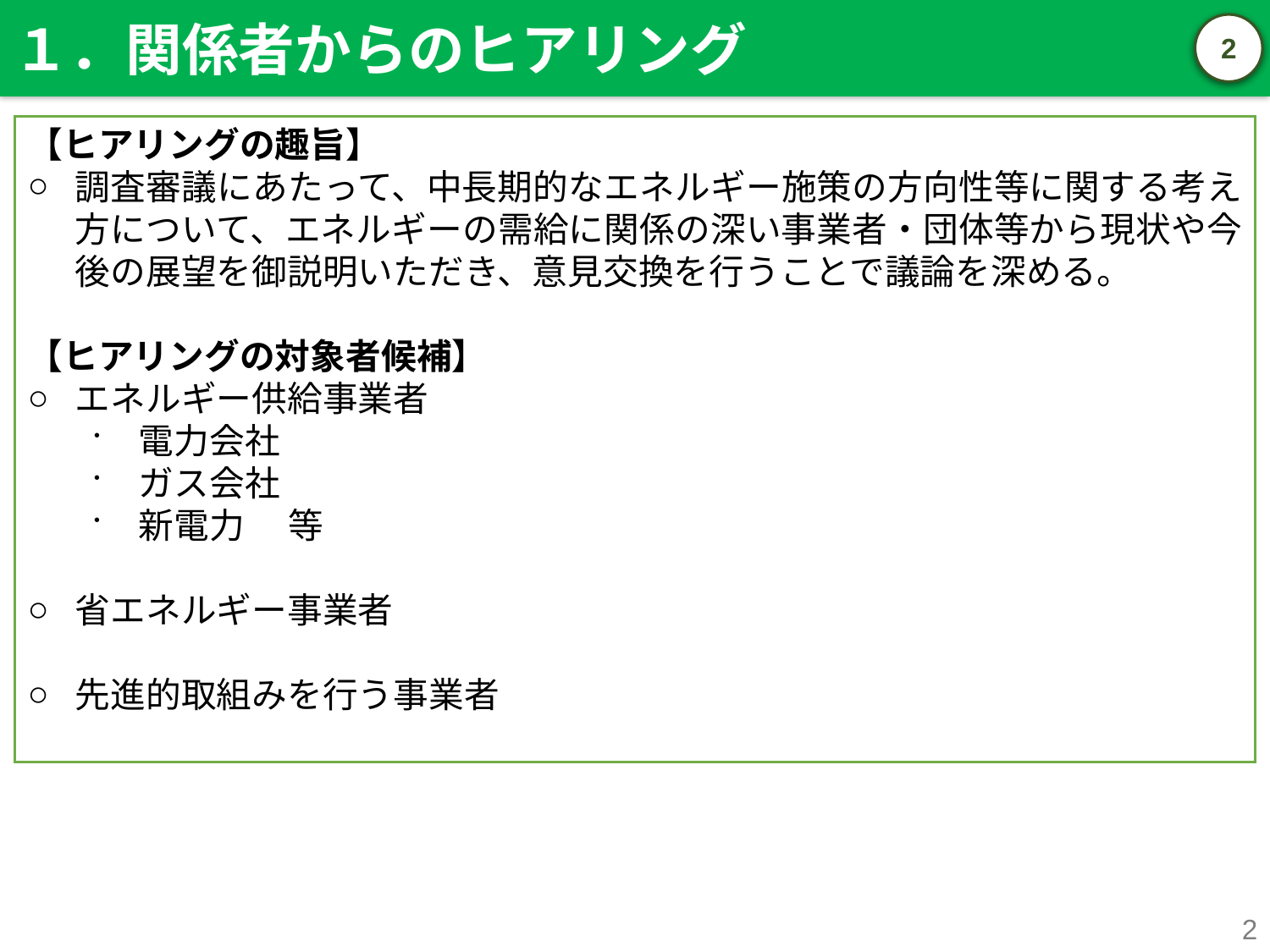

１．関係者からのヒアリング
2
【ヒアリングの趣旨】
調査審議にあたって、中長期的なエネルギー施策の方向性等に関する考え方について、エネルギーの需給に関係の深い事業者・団体等から現状や今後の展望を御説明いただき、意見交換を行うことで議論を深める。

【ヒアリングの対象者候補】
エネルギー供給事業者
電力会社
ガス会社
新電力 　等

省エネルギー事業者

先進的取組みを行う事業者

2